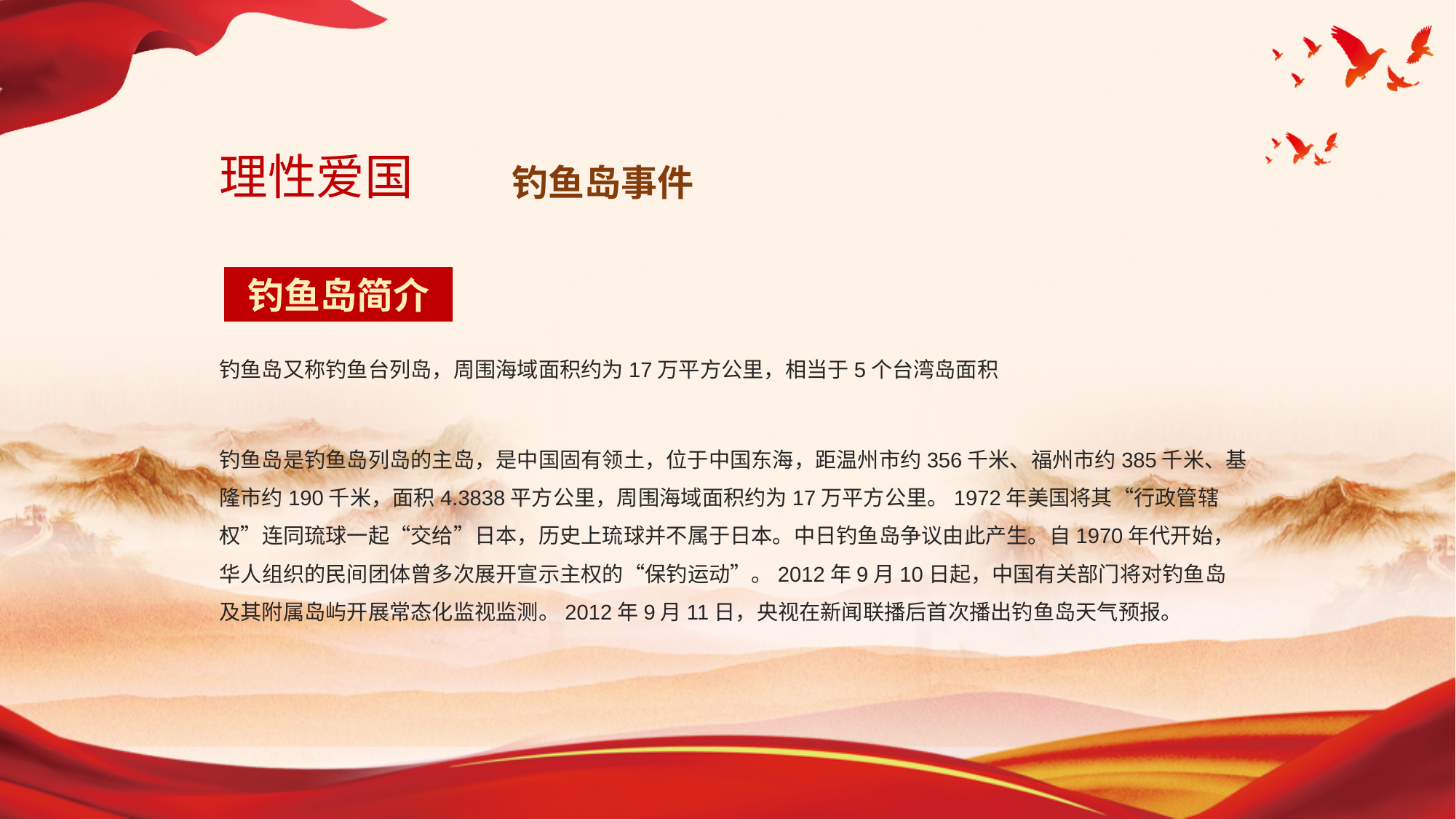

理性爱国
钓鱼岛事件
钓鱼岛简介
钓鱼岛又称钓鱼台列岛，周围海域面积约为17万平方公里，相当于5个台湾岛面积
钓鱼岛是钓鱼岛列岛的主岛，是中国固有领土，位于中国东海，距温州市约356千米、福州市约385千米、基隆市约190千米，面积4.3838平方公里，周围海域面积约为17万平方公里。1972年美国将其“行政管辖权”连同琉球一起“交给”日本，历史上琉球并不属于日本。中日钓鱼岛争议由此产生。自1970年代开始，华人组织的民间团体曾多次展开宣示主权的“保钓运动”。2012年9月10日起，中国有关部门将对钓鱼岛及其附属岛屿开展常态化监视监测。2012年9月11日，央视在新闻联播后首次播出钓鱼岛天气预报。